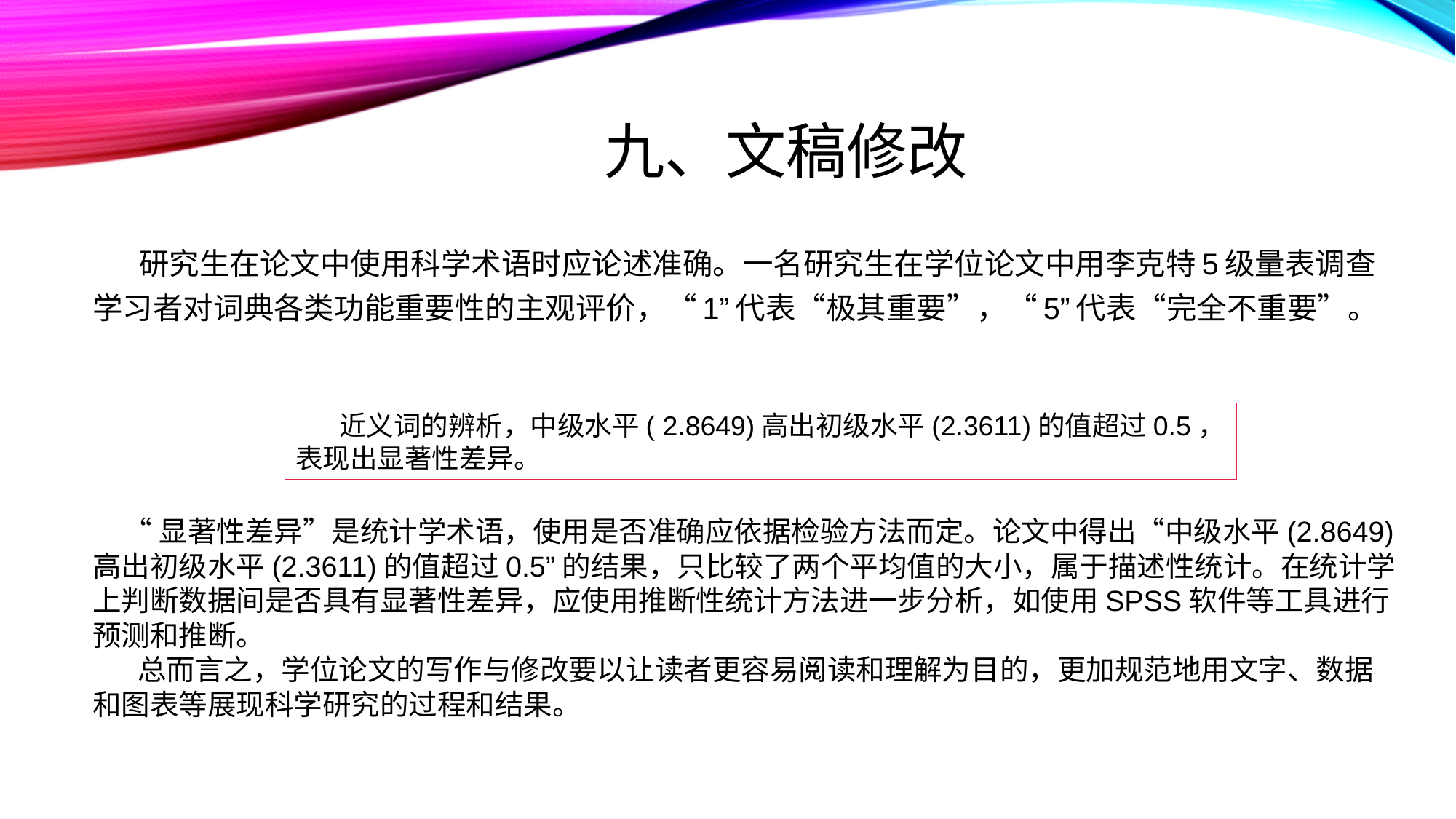

# 九、文稿修改
      研究生在论文中使用科学术语时应论述准确。一名研究生在学位论文中用李克特5级量表调查学习者对词典各类功能重要性的主观评价，“1”代表“极其重要”，“5”代表“完全不重要”。
      近义词的辨析，中级水平( 2.8649)高出初级水平(2.3611)的值超过0.5，表现出显著性差异。
     “显著性差异”是统计学术语，使用是否准确应依据检验方法而定。论文中得出“中级水平(2.8649)高出初级水平(2.3611)的值超过0.5”的结果，只比较了两个平均值的大小，属于描述性统计。在统计学上判断数据间是否具有显著性差异，应使用推断性统计方法进一步分析，如使用SPSS软件等工具进行预测和推断。
      总而言之，学位论文的写作与修改要以让读者更容易阅读和理解为目的，更加规范地用文字、数据和图表等展现科学研究的过程和结果。